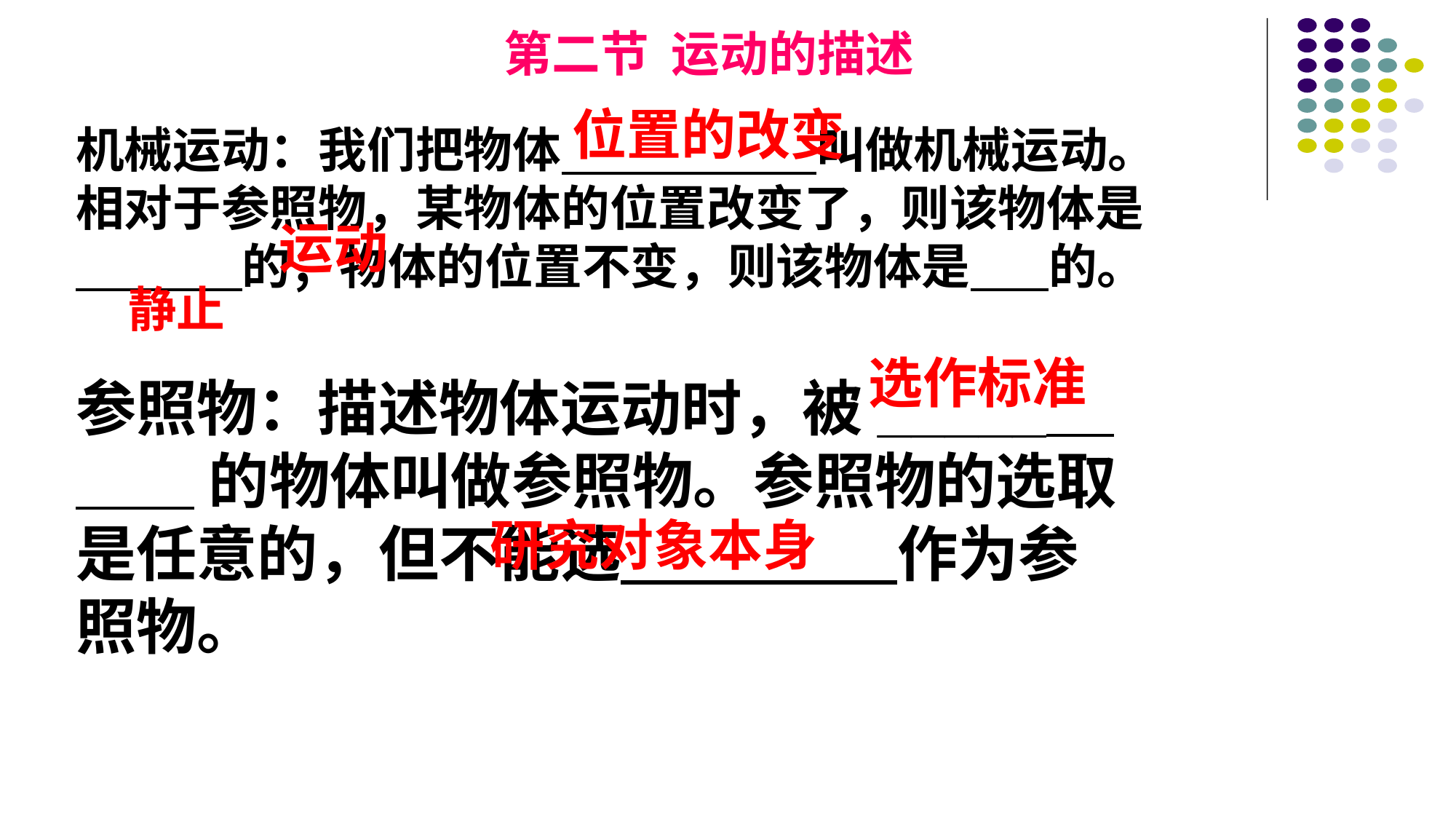

第二节  运动的描述
位置的改变
机械运动：我们把物体                       叫做机械运动。相对于参照物，某物体的位置改变了，则该物体是                的；物体的位置不变，则该物体是       的。

运动
静止
选作标准
参照物：描述物体运动时，被_____            的物体叫做参照物。参照物的选取是任意的，但不能选                    作为参照物。

研究对象本身